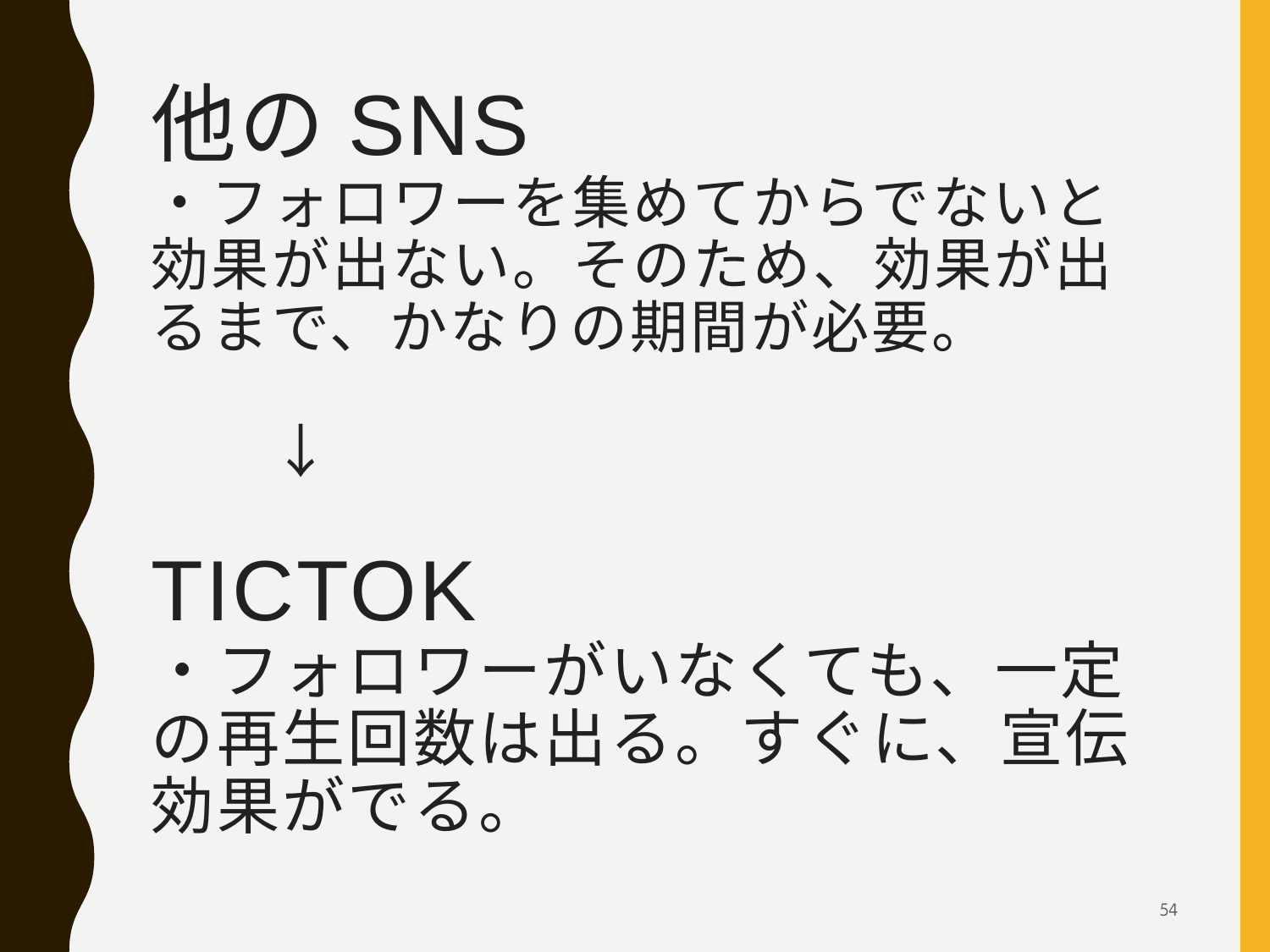

他のSNS
・フォロワーを集めてからでないと効果が出ない。そのため、効果が出るまで、かなりの期間が必要。

　　↓

TICTOK
・フォロワーがいなくても、一定の再生回数は出る。すぐに、宣伝効果がでる。

54